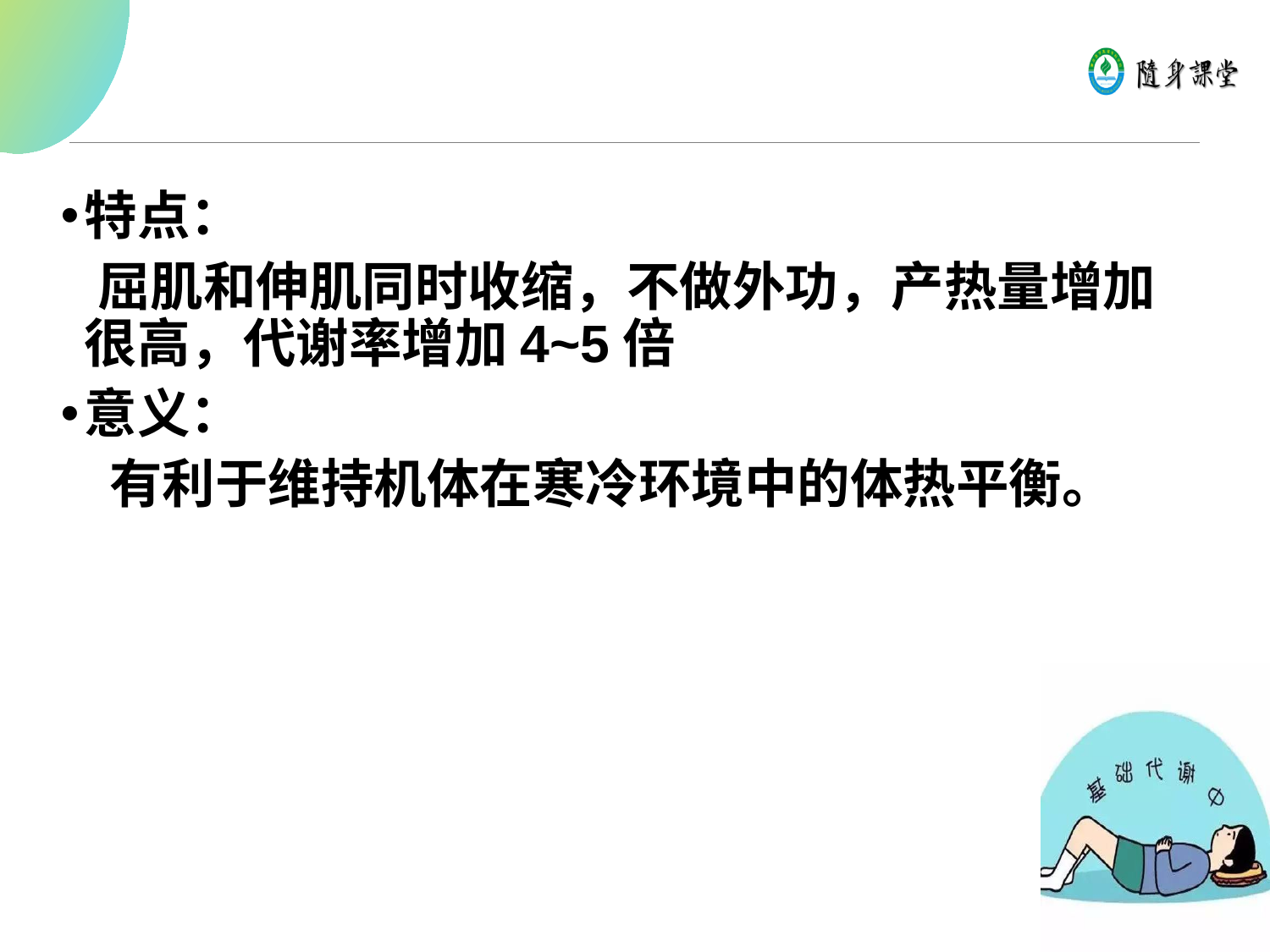

特点：
  屈肌和伸肌同时收缩，不做外功，产热量增加很高，代谢率增加4~5倍
意义：
   有利于维持机体在寒冷环境中的体热平衡。